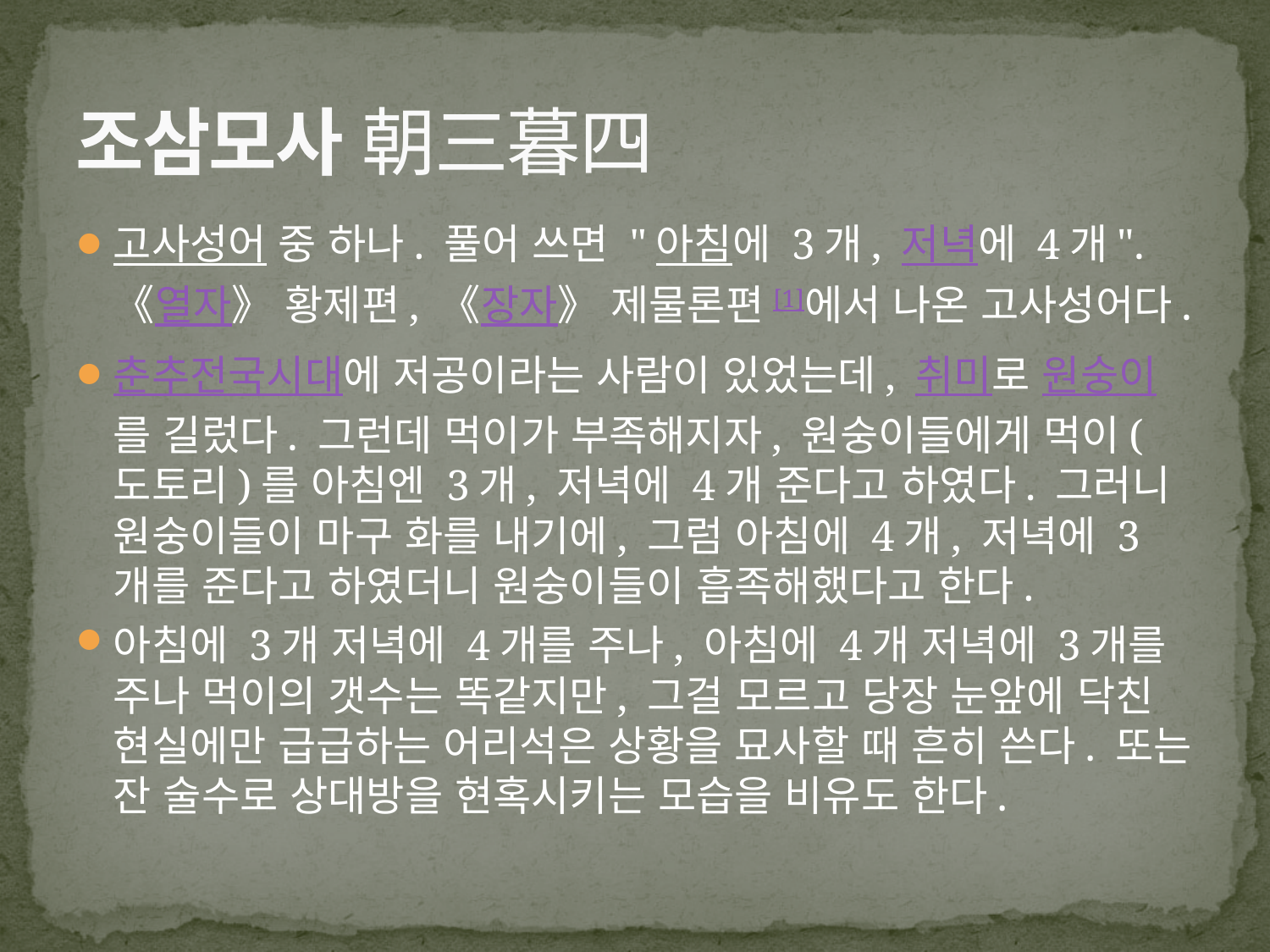

# 조삼모사 朝三暮四
고사성어 중 하나. 풀어 쓰면 "아침에 3개, 저녁에 4개". 《열자》 황제편, 《장자》 제물론편[1]에서 나온 고사성어다.
춘추전국시대에 저공이라는 사람이 있었는데, 취미로 원숭이를 길렀다. 그런데 먹이가 부족해지자, 원숭이들에게 먹이(도토리)를 아침엔 3개, 저녁에 4개 준다고 하였다. 그러니 원숭이들이 마구 화를 내기에, 그럼 아침에 4개, 저녁에 3개를 준다고 하였더니 원숭이들이 흡족해했다고 한다.
아침에 3개 저녁에 4개를 주나, 아침에 4개 저녁에 3개를 주나 먹이의 갯수는 똑같지만, 그걸 모르고 당장 눈앞에 닥친 현실에만 급급하는 어리석은 상황을 묘사할 때 흔히 쓴다. 또는 잔 술수로 상대방을 현혹시키는 모습을 비유도 한다.